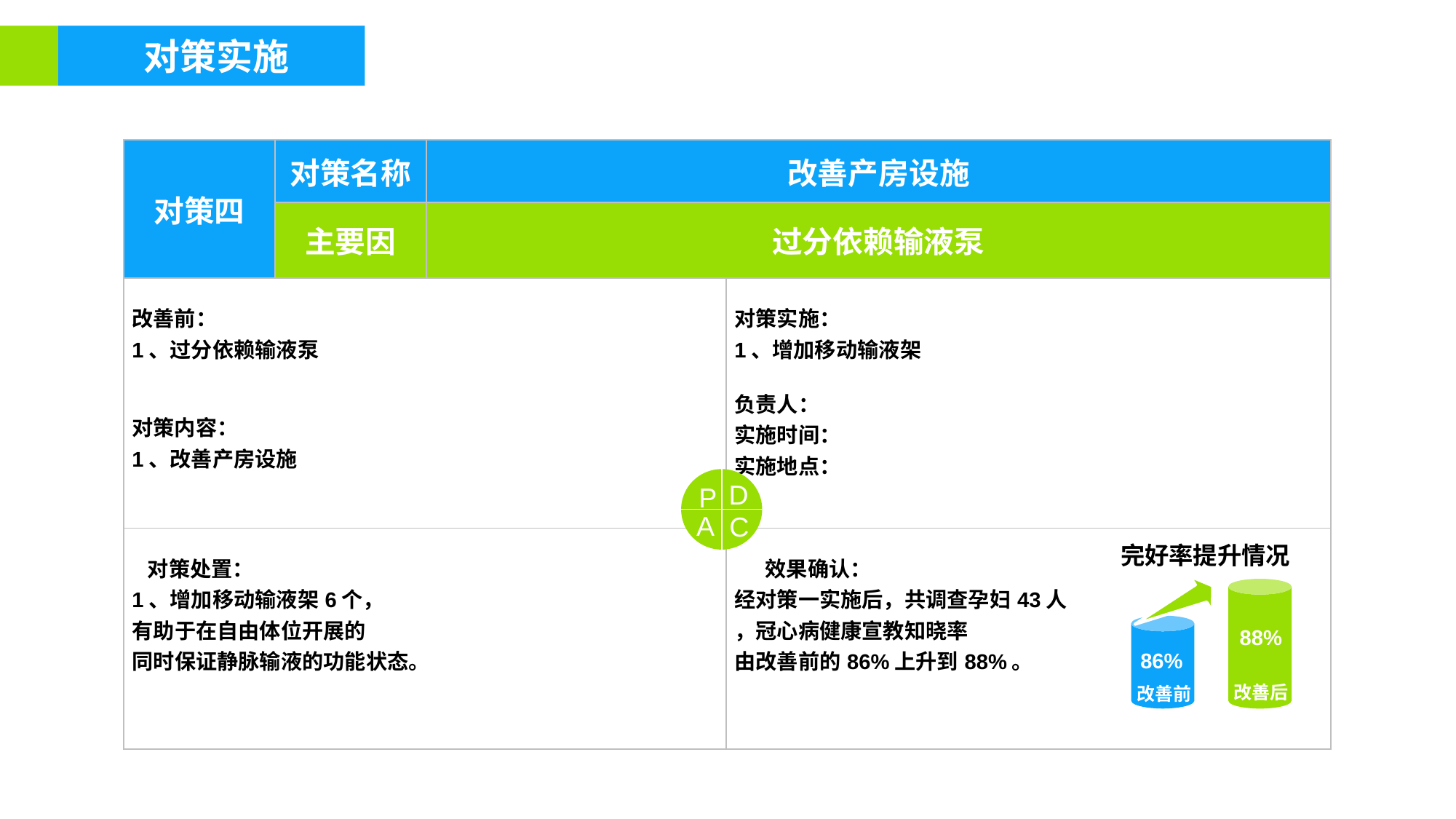

对策实施
| 对策四 | 对策名称 | 改善产房设施 |  |
| --- | --- | --- | --- |
|  | 主要因 | 过分依赖输液泵 |  |
| 改善前： 1、过分依赖输液泵 对策内容： 1、改善产房设施 |  |  | 对策实施： 1、增加移动输液架 负责人： 实施时间： 实施地点： |
| 对策处置： 1、增加移动输液架6个， 有助于在自由体位开展的 同时保证静脉输液的功能状态。 |  |  | 效果确认： 经对策一实施后，共调查孕妇43人 ，冠心病健康宣教知晓率 由改善前的86%上升到88%。 |

D
P
A
C
完好率提升情况

88%
86%
改善后
改善前